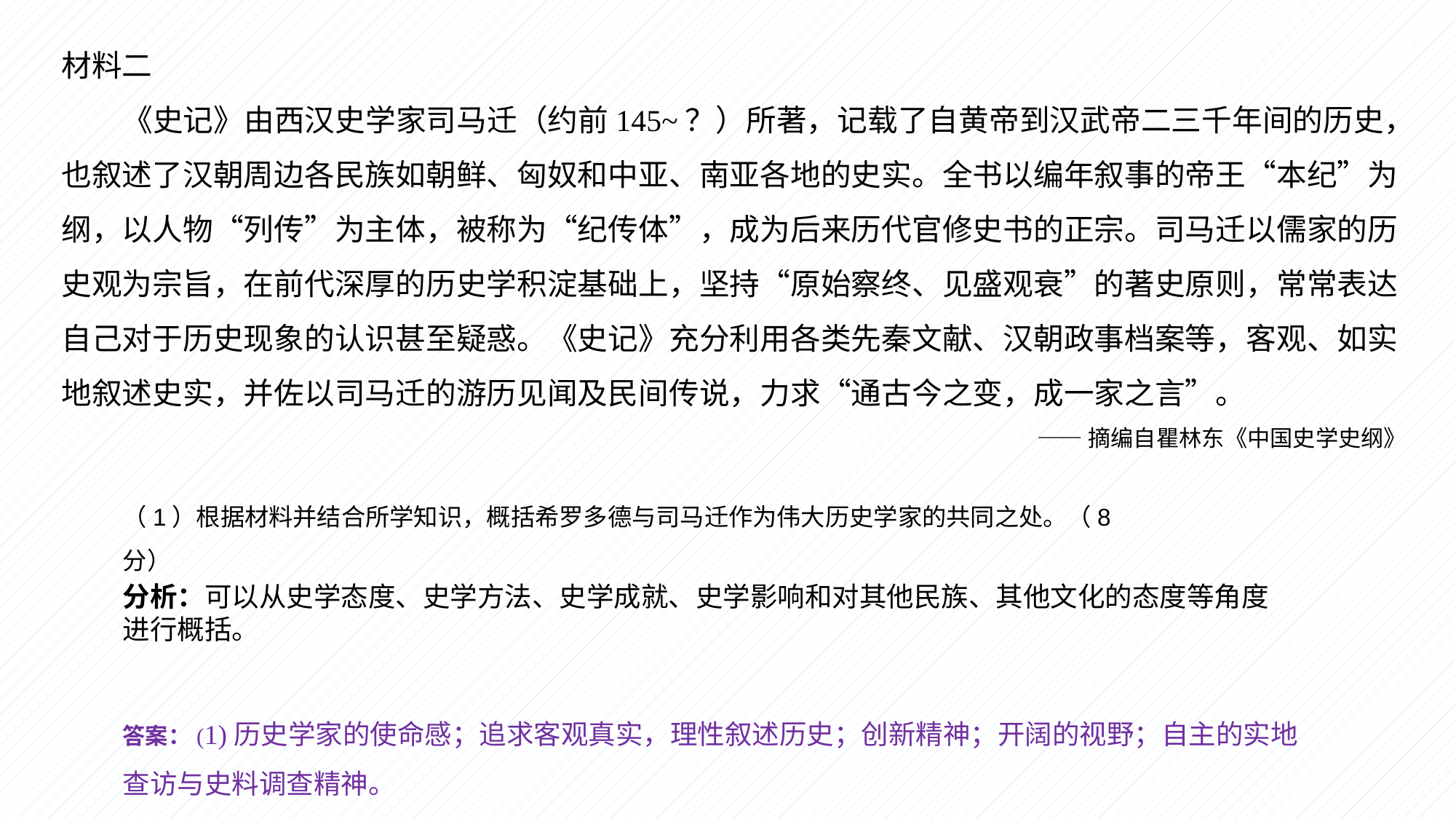

材料二
        《史记》由西汉史学家司马迁（约前145~？）所著，记载了自黄帝到汉武帝二三千年间的历史，也叙述了汉朝周边各民族如朝鲜、匈奴和中亚、南亚各地的史实。全书以编年叙事的帝王“本纪”为纲，以人物“列传”为主体，被称为“纪传体”，成为后来历代官修史书的正宗。司马迁以儒家的历史观为宗旨，在前代深厚的历史学积淀基础上，坚持“原始察终、见盛观衰”的著史原则，常常表达自己对于历史现象的认识甚至疑惑。《史记》充分利用各类先秦文献、汉朝政事档案等，客观、如实地叙述史实，并佐以司马迁的游历见闻及民间传说，力求“通古今之变，成一家之言”。
——摘编自瞿林东《中国史学史纲》
（1）根据材料并结合所学知识，概括希罗多德与司马迁作为伟大历史学家的共同之处。（8分）
分析：可以从史学态度、史学方法、史学成就、史学影响和对其他民族、其他文化的态度等角度进行概括。
答案：(1)历史学家的使命感；追求客观真实，理性叙述历史；创新精神；开阔的视野；自主的实地查访与史料调查精神。